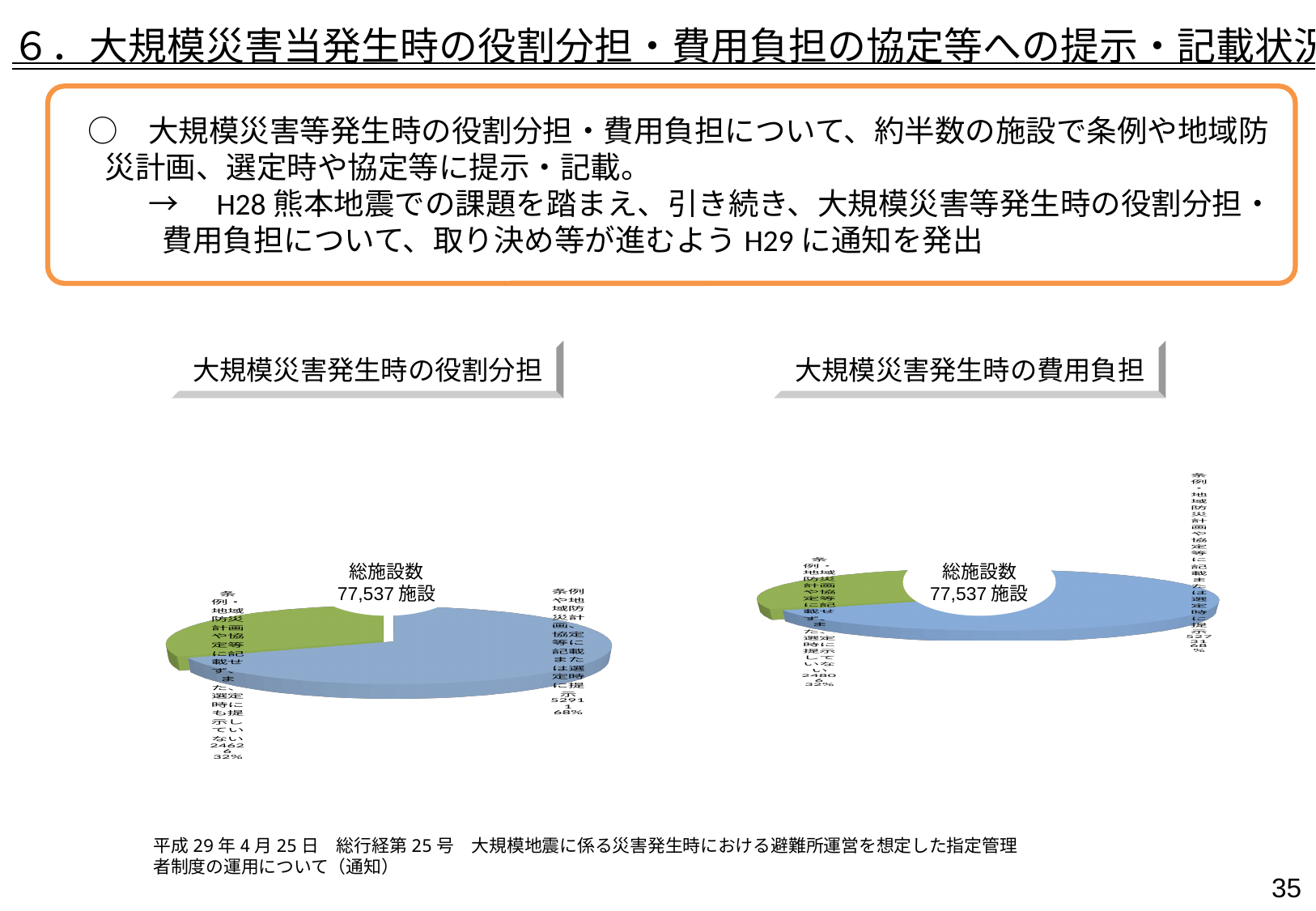

６．大規模災害当発生時の役割分担・費用負担の協定等への提示・記載状況
　○　大規模災害等発生時の役割分担・費用負担について、約半数の施設で条例や地域防災計画、選定時や協定等に提示・記載。
　　　→　H28熊本地震での課題を踏まえ、引き続き、大規模災害等発生時の役割分担・費用負担について、取り決め等が進むようH29に通知を発出
大規模災害発生時の役割分担
大規模災害発生時の費用負担

[unsupported chart]

[unsupported chart]

総施設数
77,537施設
総施設数
77,537施設
平成29年4月25日　総行経第25号　大規模地震に係る災害発生時における避難所運営を想定した指定管理者制度の運用について（通知）
35